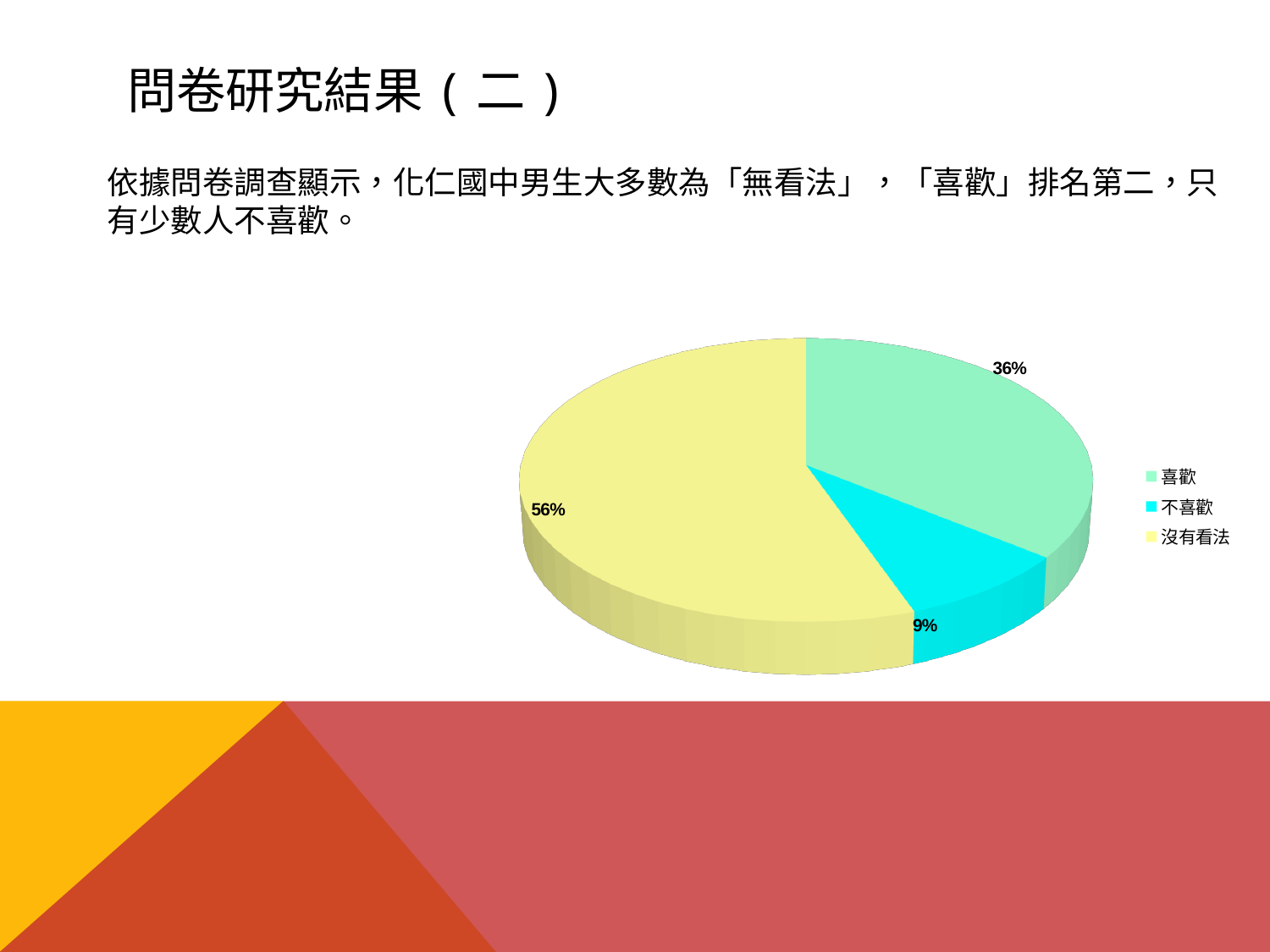

# 問卷研究結果(二)
依據問卷調查顯示，化仁國中男生大多數為「無看法」，「喜歡」排名第二，只有少數人不喜歡。

[unsupported chart]